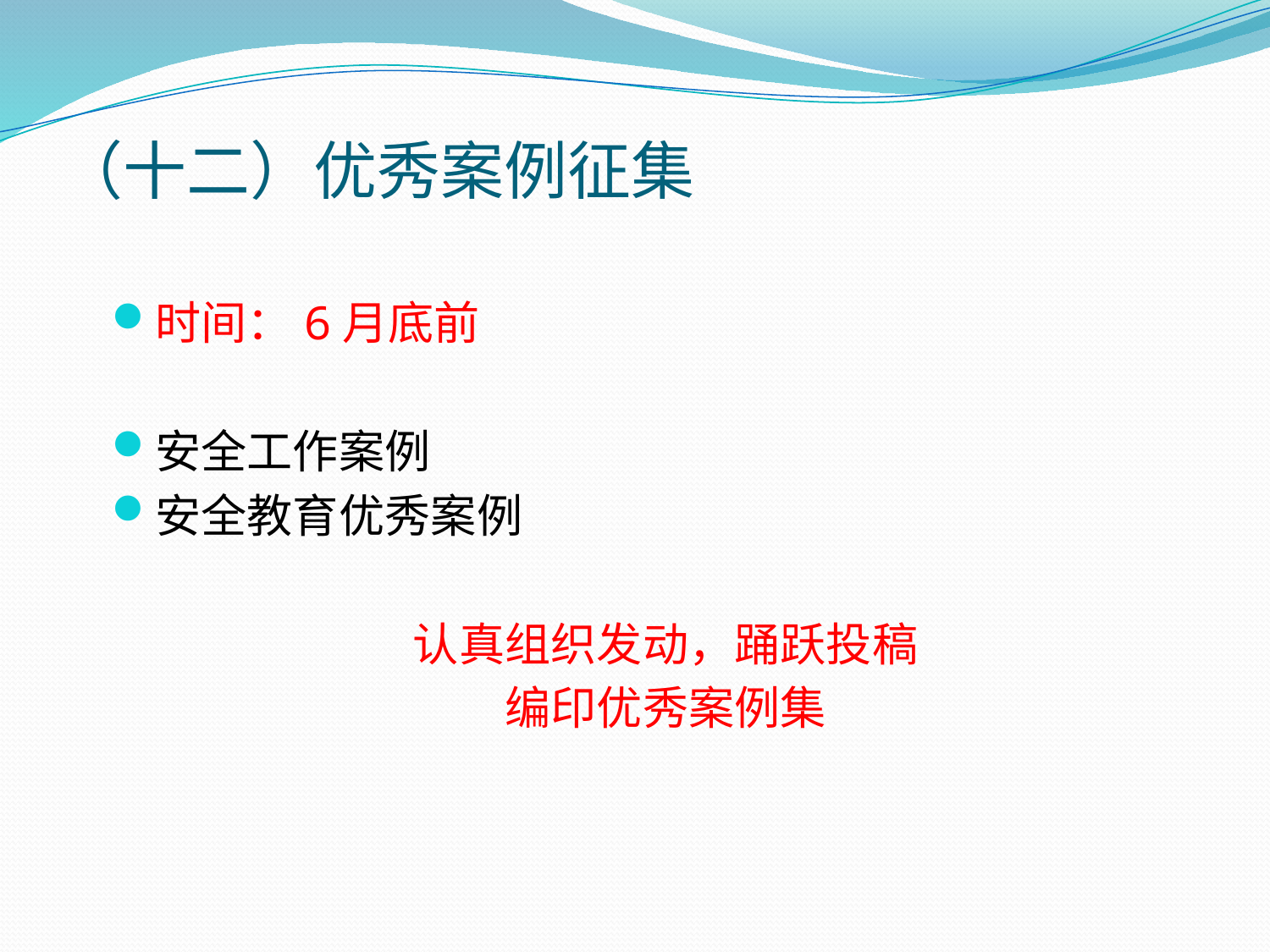

# （十二）优秀案例征集
时间：6月底前

安全工作案例
安全教育优秀案例

认真组织发动，踊跃投稿
编印优秀案例集